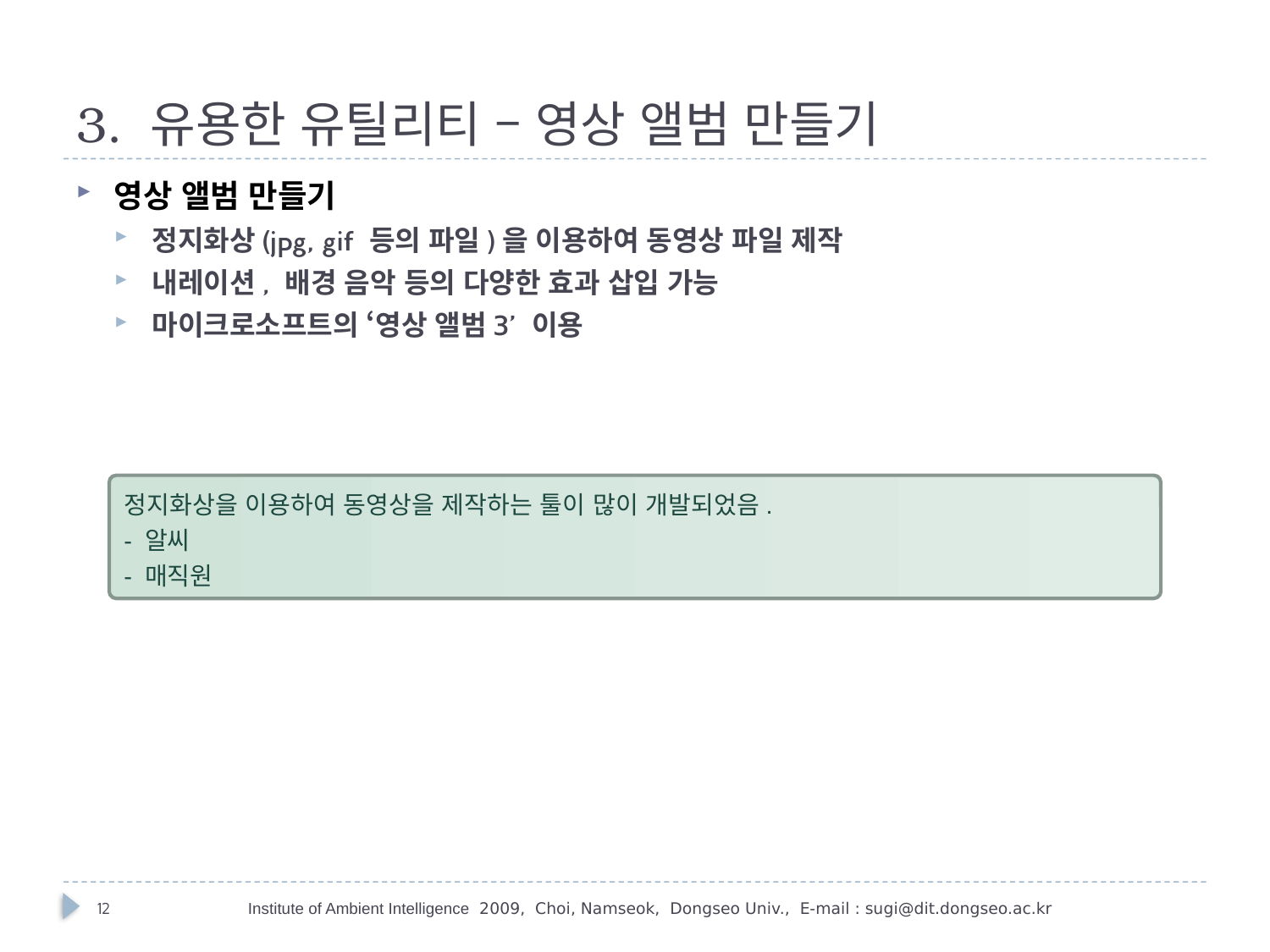

# 3. 유용한 유틸리티 – 영상 앨범 만들기
영상 앨범 만들기
정지화상(jpg, gif 등의 파일)을 이용하여 동영상 파일 제작
내레이션, 배경 음악 등의 다양한 효과 삽입 가능
마이크로소프트의 ‘영상 앨범3’ 이용

정지화상을 이용하여 동영상을 제작하는 툴이 많이 개발되었음.
- 알씨
- 매직원